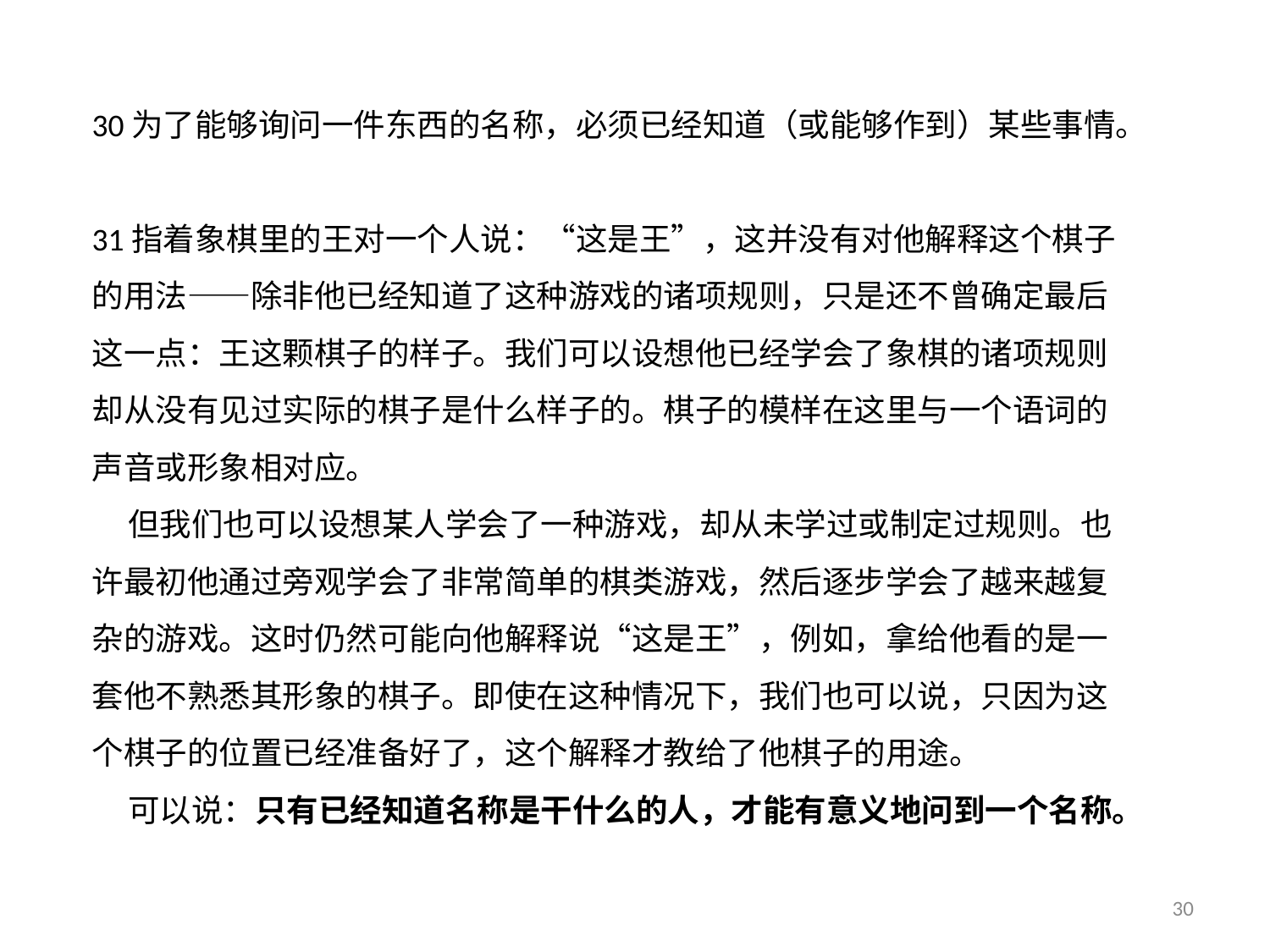

30为了能够询问一件东西的名称，必须已经知道（或能够作到）某些事情。

31指着象棋里的王对一个人说：“这是王”，这并没有对他解释这个棋子的用法——除非他已经知道了这种游戏的诸项规则，只是还不曾确定最后这一点：王这颗棋子的样子。我们可以设想他已经学会了象棋的诸项规则却从没有见过实际的棋子是什么样子的。棋子的模样在这里与一个语词的声音或形象相对应。
    但我们也可以设想某人学会了一种游戏，却从未学过或制定过规则。也许最初他通过旁观学会了非常简单的棋类游戏，然后逐步学会了越来越复杂的游戏。这时仍然可能向他解释说“这是王”，例如，拿给他看的是一套他不熟悉其形象的棋子。即使在这种情况下，我们也可以说，只因为这个棋子的位置已经准备好了，这个解释才教给了他棋子的用途。
    可以说：只有已经知道名称是干什么的人，才能有意义地问到一个名称。

30